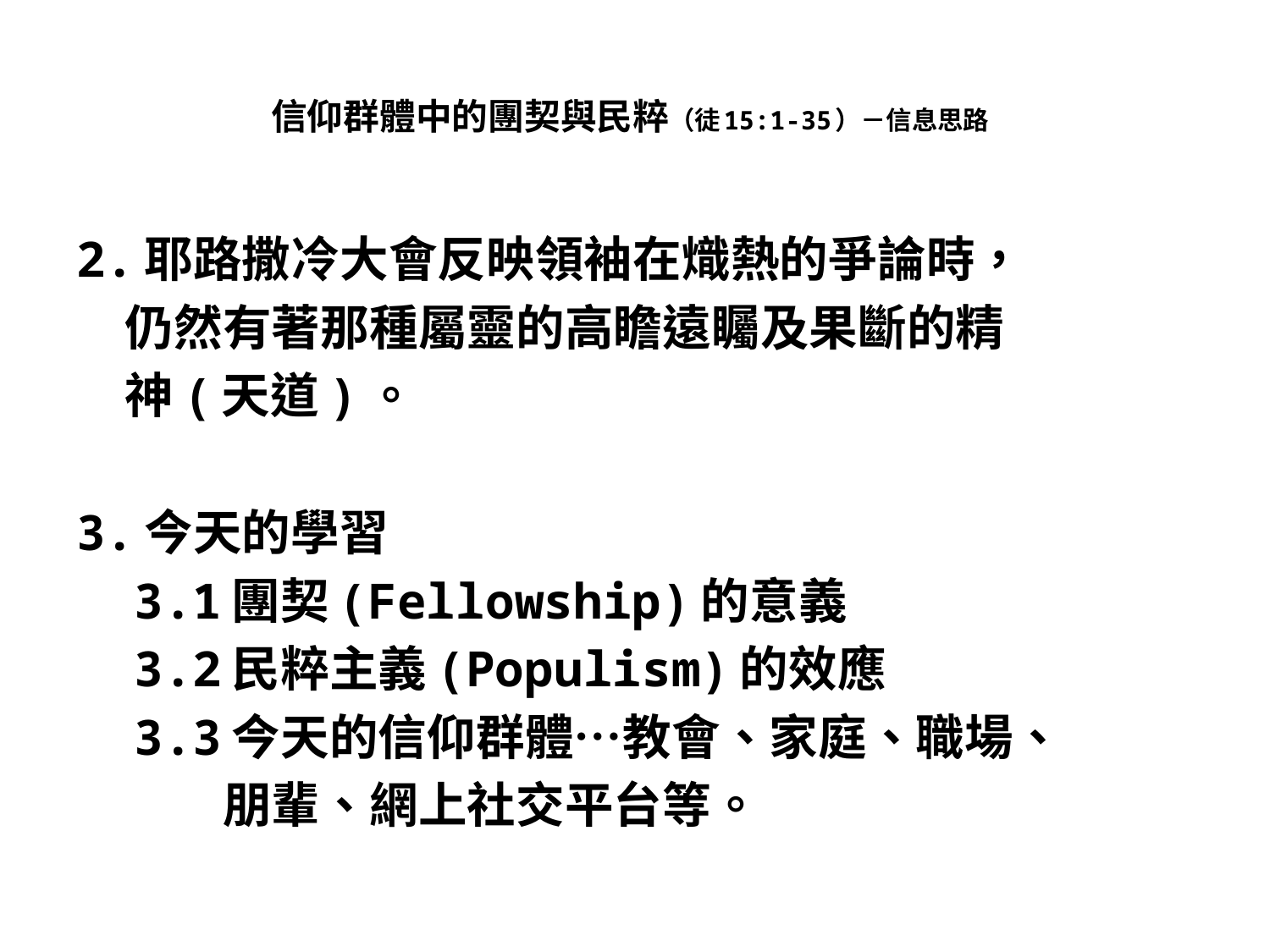

# 信仰群體中的團契與民粹（徒15:1-35）－信息思路
2.耶路撒冷大會反映領袖在熾熱的爭論時，
　仍然有著那種屬靈的高瞻遠矚及果斷的精
　神(天道)。

3.今天的學習
　3.1團契(Fellowship)的意義
　3.2民粹主義(Populism)的效應
　3.3今天的信仰群體…教會、家庭、職場、
　　　朋輩、網上社交平台等。